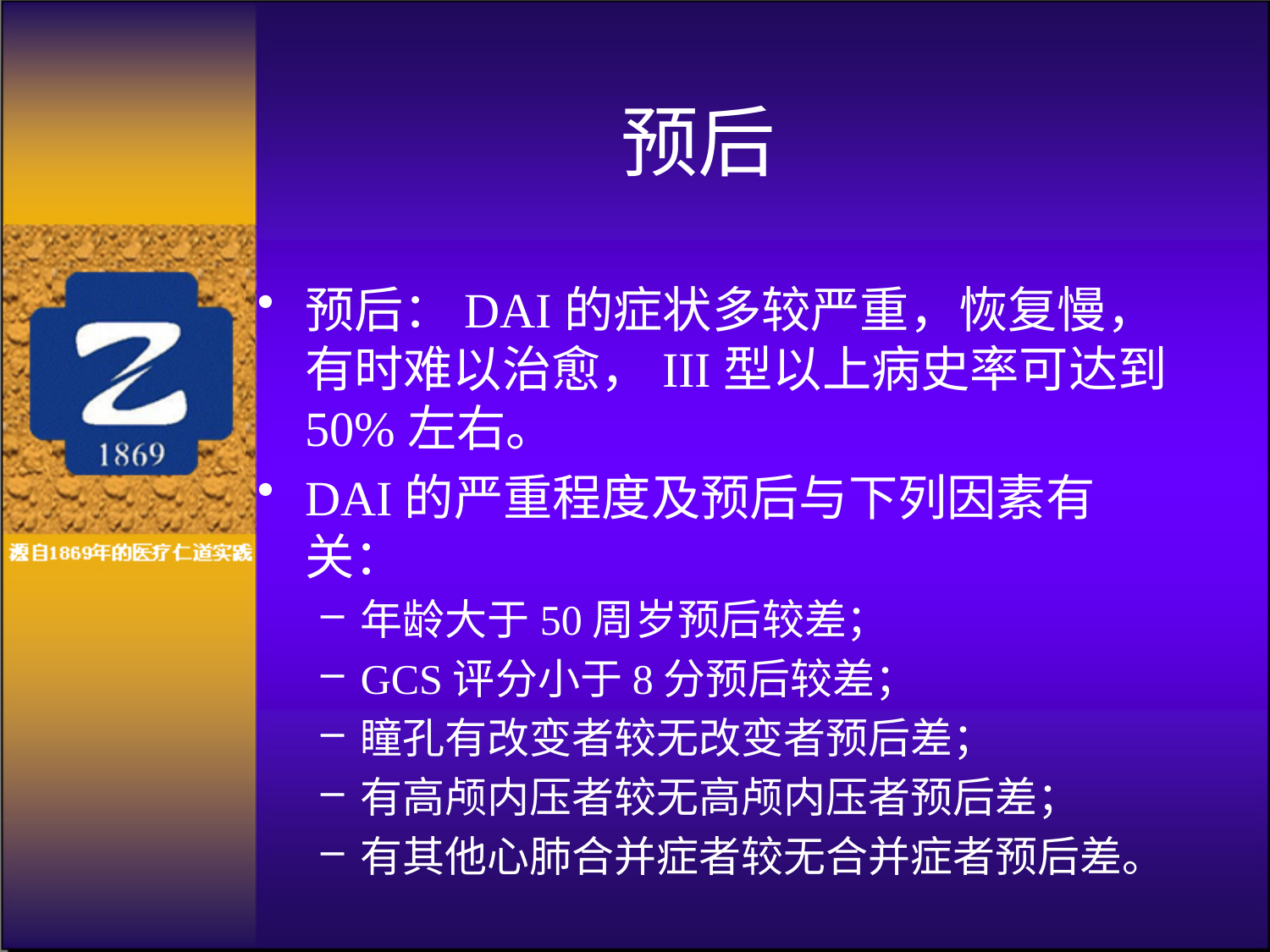

# 预后
预后：DAI的症状多较严重，恢复慢，有时难以治愈，III型以上病史率可达到50%左右。
DAI的严重程度及预后与下列因素有关：
年龄大于50周岁预后较差；
GCS评分小于8分预后较差；
瞳孔有改变者较无改变者预后差；
有高颅内压者较无高颅内压者预后差；
有其他心肺合并症者较无合并症者预后差。